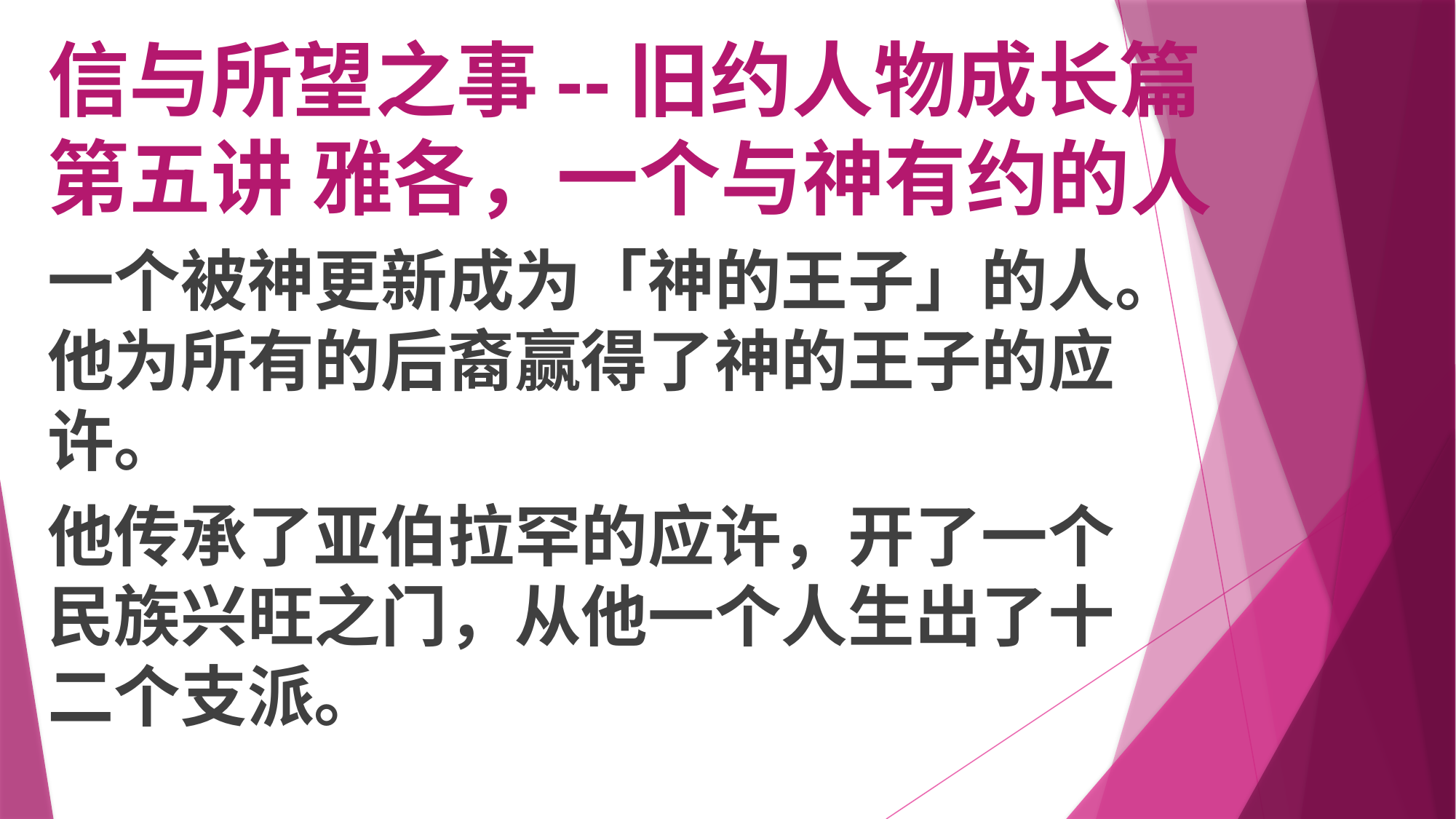

# 信与所望之事--旧约人物成长篇 第五讲 雅各，一个与神有约的人
一个被神更新成为「神的王子」的人。他为所有的后裔赢得了神的王子的应许。
他传承了亚伯拉罕的应许，开了一个民族兴旺之门，从他一个人生出了十二个支派。